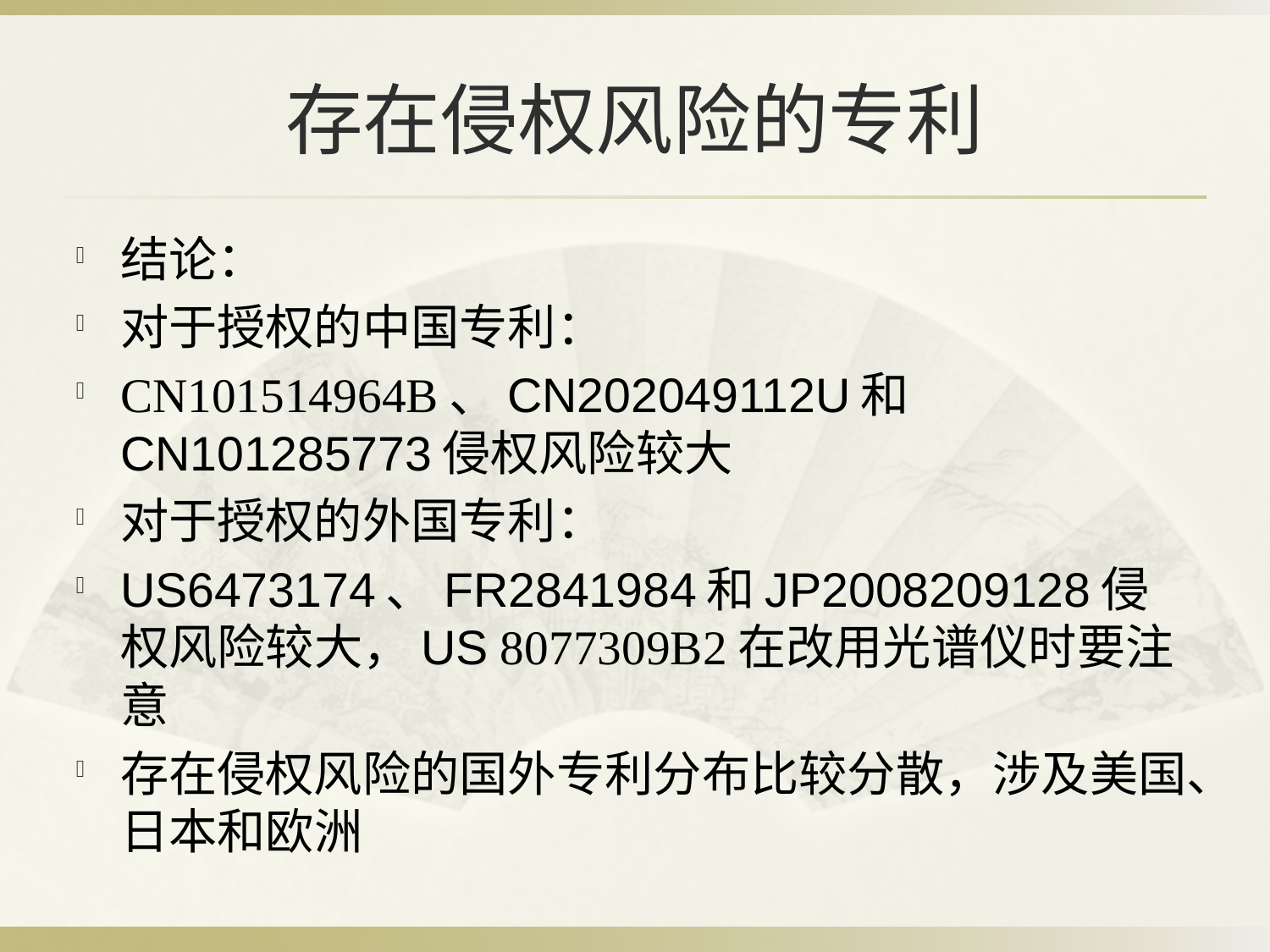

# 存在侵权风险的专利
结论：
对于授权的中国专利：
CN101514964B、CN202049112U和CN101285773侵权风险较大
对于授权的外国专利：
US6473174、FR2841984和JP2008209128侵权风险较大，US 8077309B2在改用光谱仪时要注意
存在侵权风险的国外专利分布比较分散，涉及美国、日本和欧洲